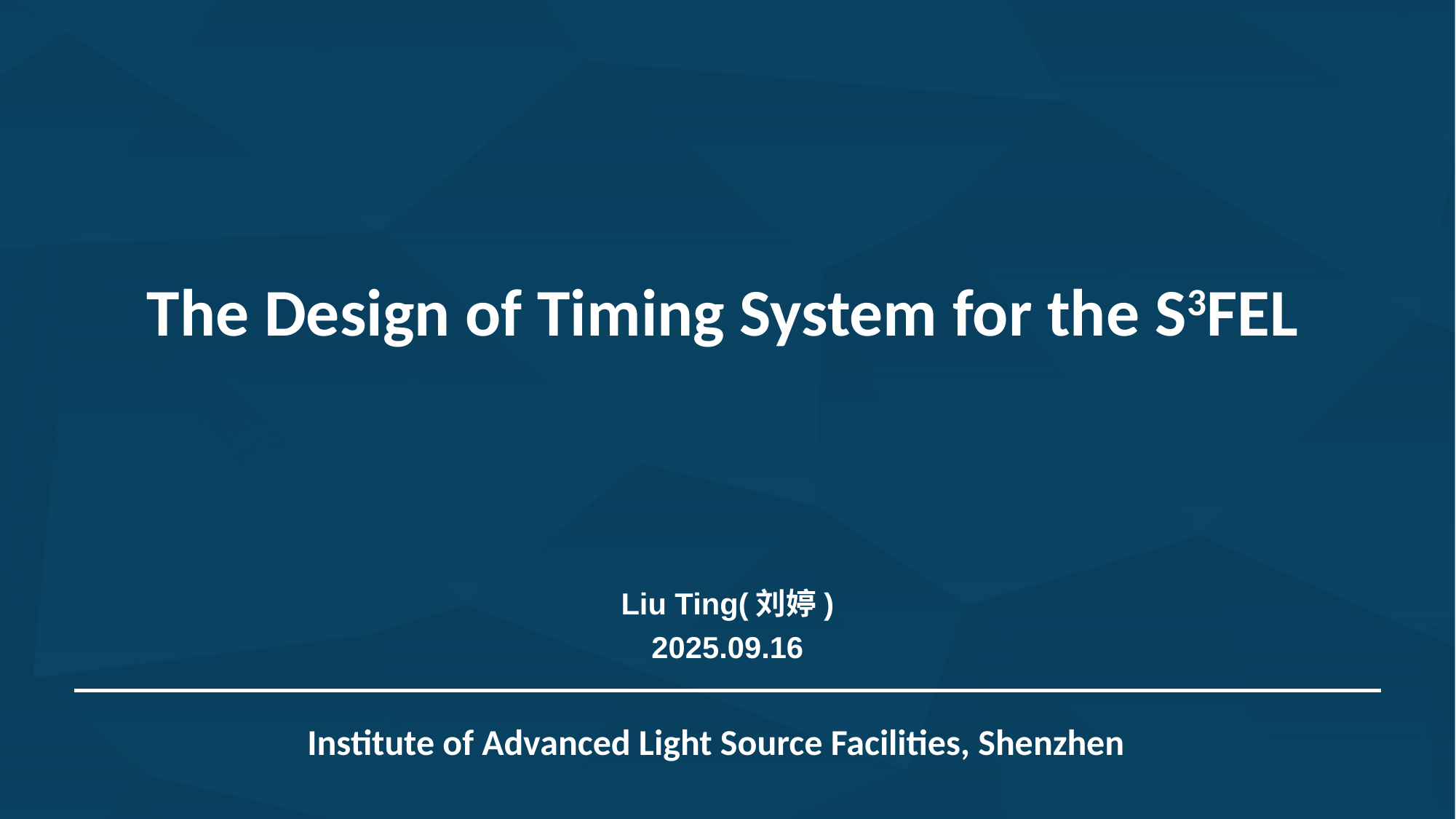

The Design of Timing System for the S3FEL
Liu Ting(刘婷)
2025.09.16
Institute of Advanced Light Source Facilities, Shenzhen